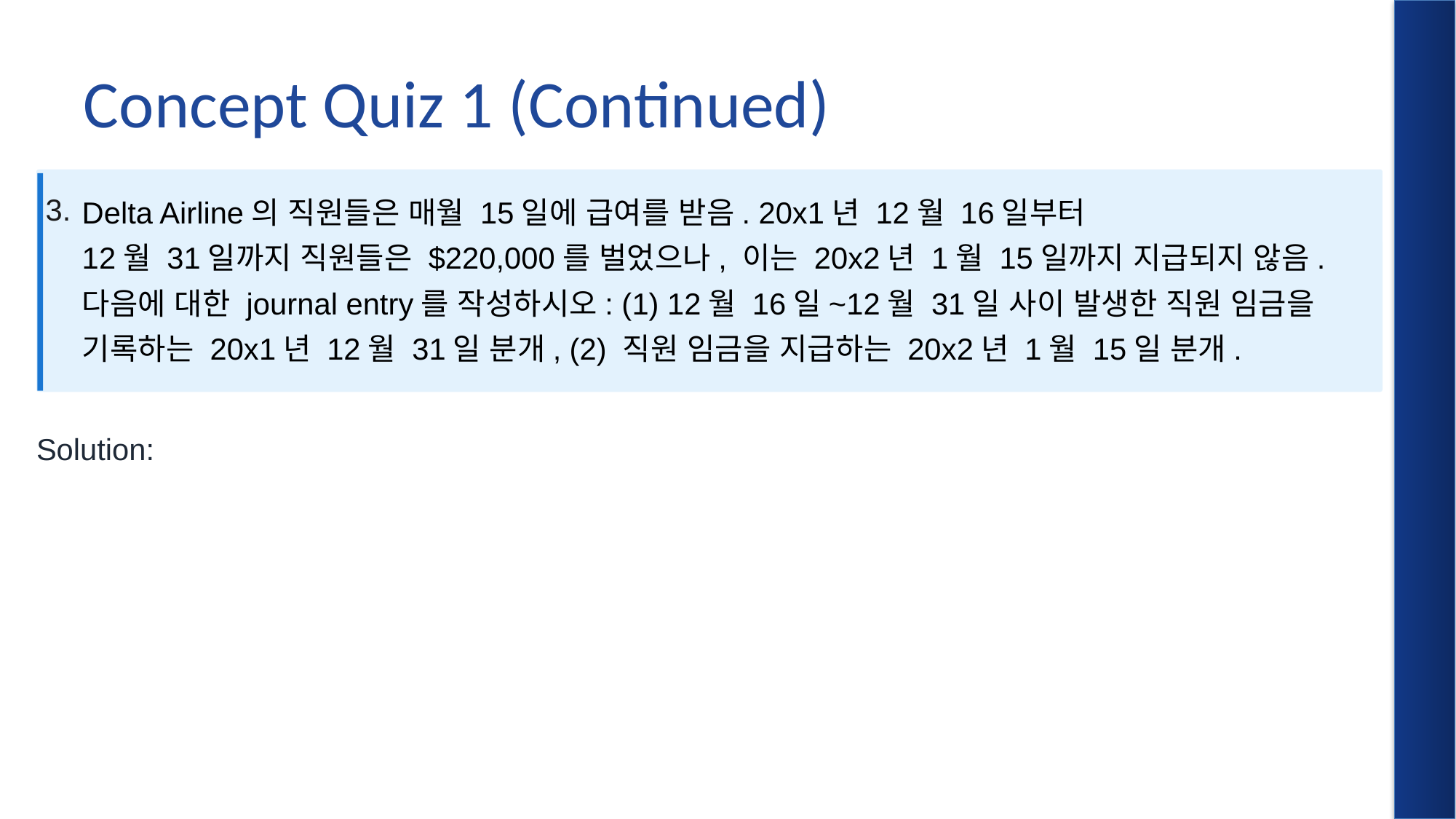

# Concept Quiz 1 (Continued)

Delta Airline의 직원들은 매월 15일에 급여를 받음. 20x1년 12월 16일부터
12월 31일까지 직원들은 $220,000를 벌었으나, 이는 20x2년 1월 15일까지 지급되지 않음.
다음에 대한 journal entry를 작성하시오: (1) 12월 16일~12월 31일 사이 발생한 직원 임금을
기록하는 20x1년 12월 31일 분개, (2) 직원 임금을 지급하는 20x2년 1월 15일 분개.
3.
Solution: